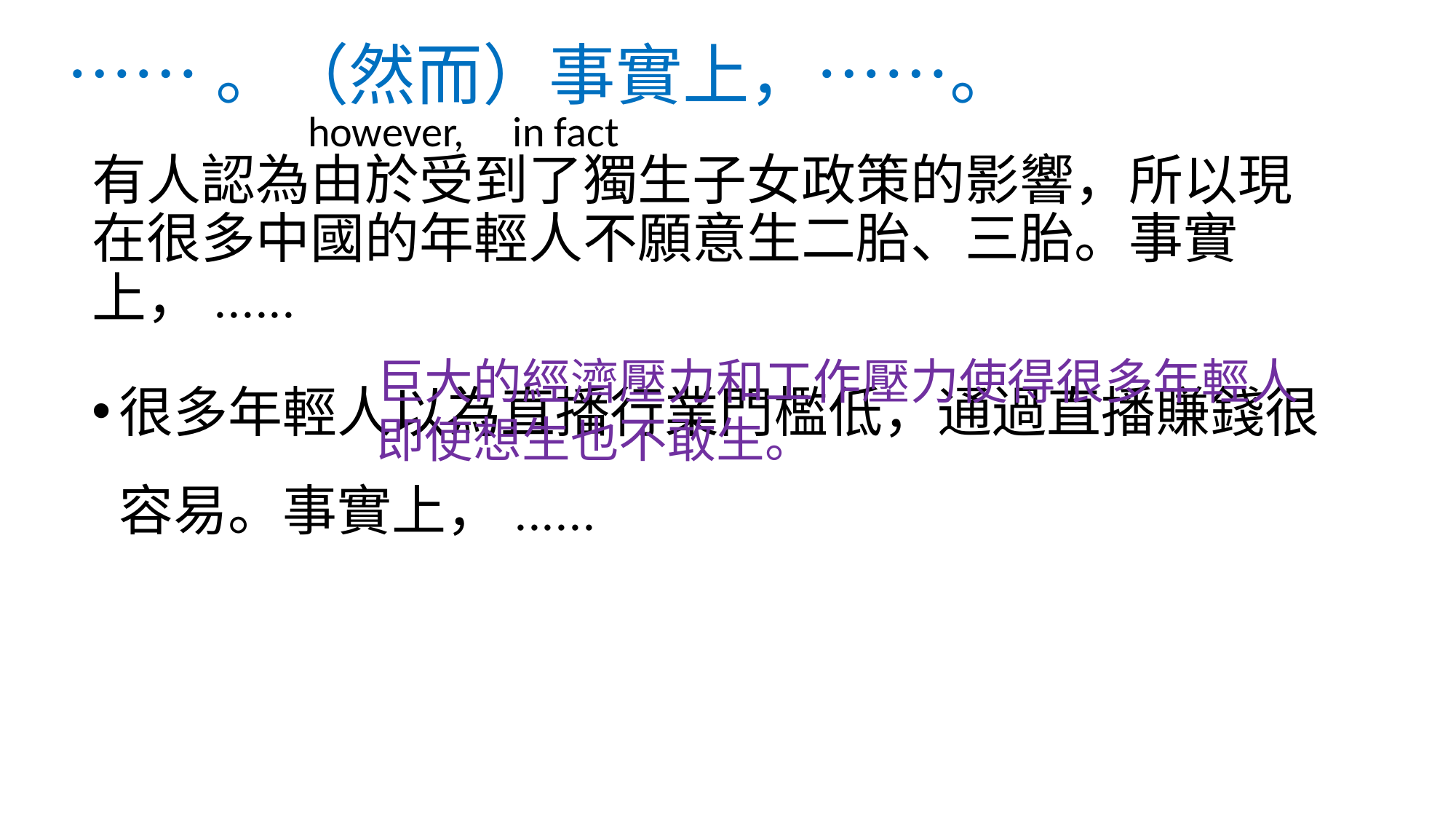

# ……。（然而）事實上，……。
however,     in fact
有人認為由於受到了獨生子女政策的影響，所以現在很多中國的年輕人不願意生二胎、三胎。事實上，......
很多年輕人以為直播行業門檻低，通過直播賺錢很容易。事實上，......
巨大的經濟壓力和工作壓力使得很多年輕人即使想生也不敢生。